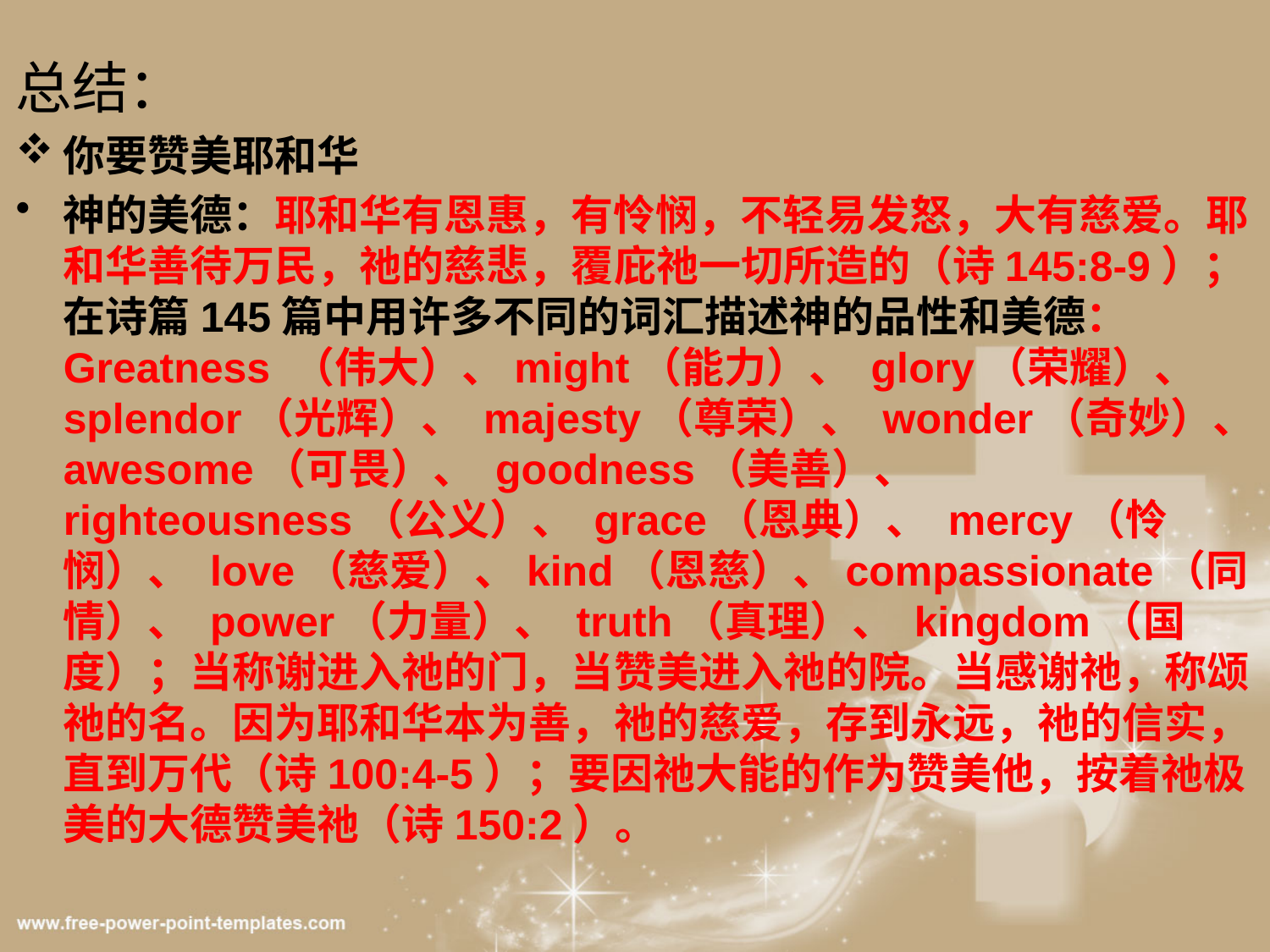

总结：
你要赞美耶和华
神的美德：耶和华有恩惠，有怜悯，不轻易发怒，大有慈爱。耶和华善待万民，祂的慈悲，覆庇祂一切所造的（诗145:8-9）；在诗篇145篇中用许多不同的词汇描述神的品性和美德：Greatness （伟大）、might（能力）、 glory（荣耀）、 splendor（光辉）、 majesty（尊荣）、 wonder（奇妙）、 awesome（可畏）、 goodness（美善）、 righteousness（公义）、 grace（恩典）、 mercy（怜悯）、 love（慈爱）、kind（恩慈）、compassionate（同情）、 power（力量）、 truth（真理）、 kingdom（国度）；当称谢进入祂的门，当赞美进入祂的院。当感谢祂，称颂祂的名。因为耶和华本为善，祂的慈爱，存到永远，祂的信实，直到万代（诗100:4-5）；要因祂大能的作为赞美他，按着祂极美的大德赞美祂（诗150:2）。